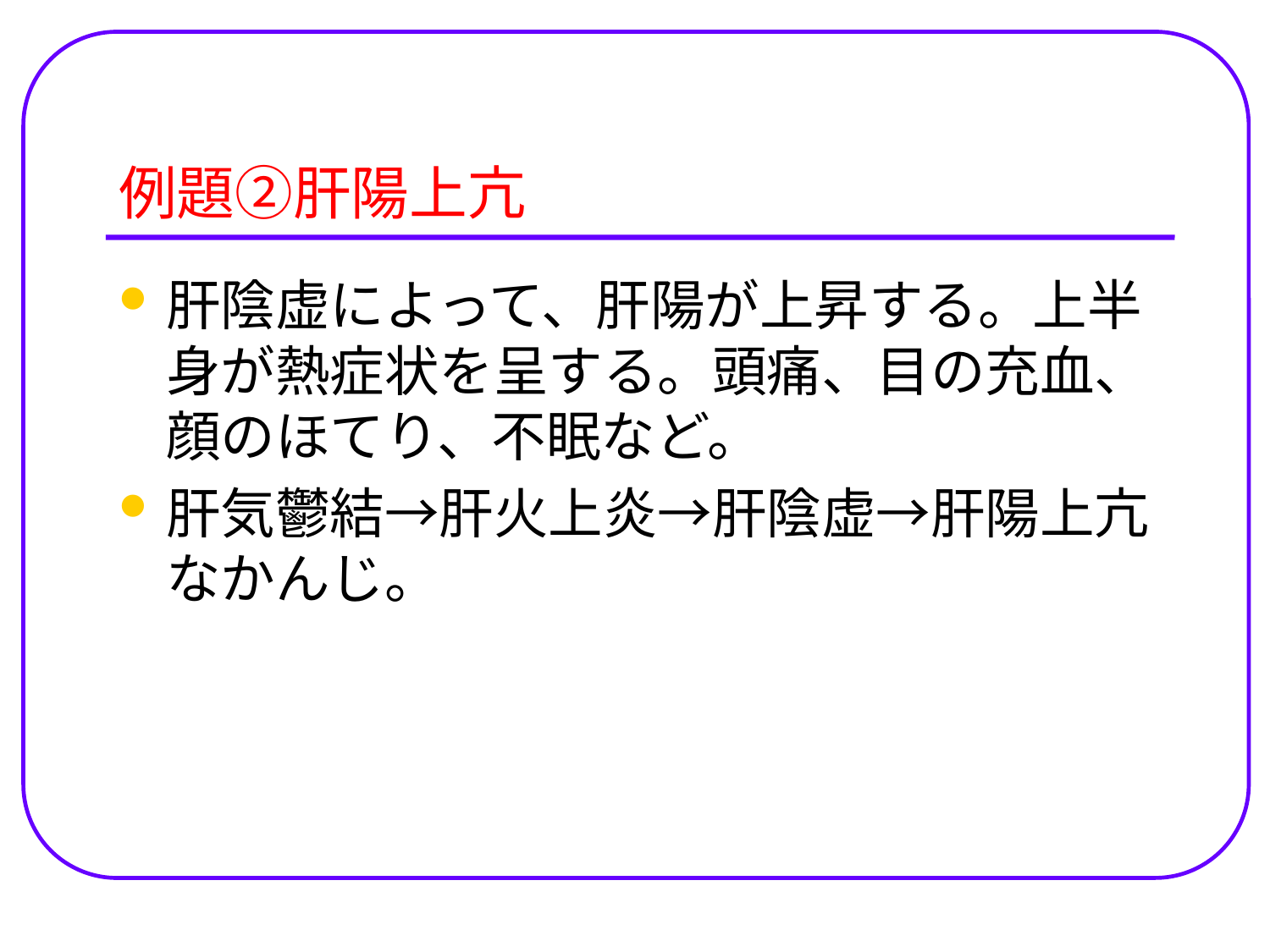

# 例題②肝陽上亢
肝陰虚によって、肝陽が上昇する。上半身が熱症状を呈する。頭痛、目の充血、顔のほてり、不眠など。
肝気鬱結→肝火上炎→肝陰虚→肝陽上亢なかんじ。